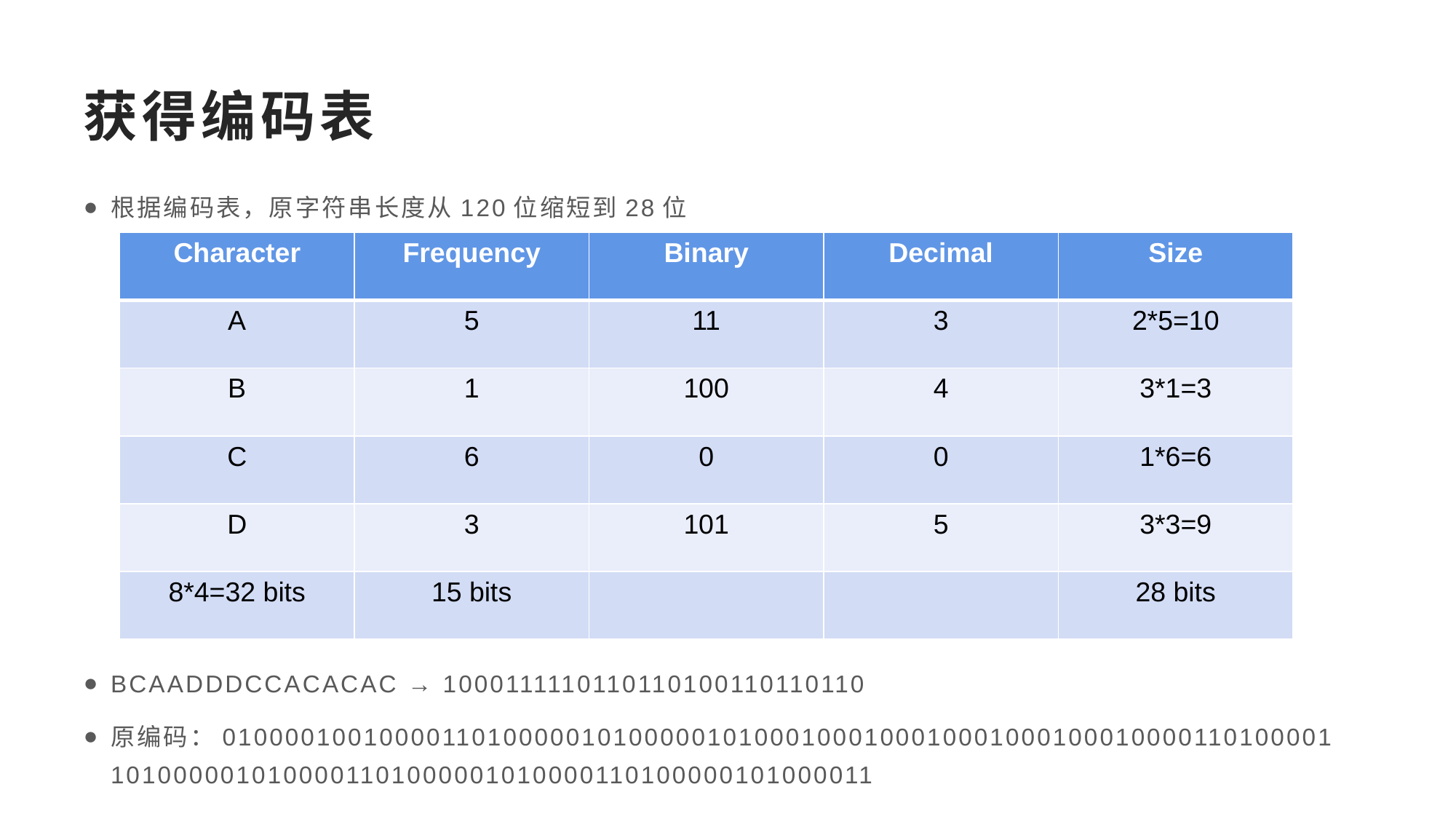

# 获得编码表
根据编码表，原字符串长度从120位缩短到28位

BCAADDDCCACACAC → 1000111110110110100110110110
原编码：01000010010000110100000101000001010001000100010001000100010000110100001
1010000010100001101000001010000110100000101000011
| Character | Frequency | Binary | Decimal | Size |
| --- | --- | --- | --- | --- |
| A | 5 | 11 | 3 | 2\*5=10 |
| B | 1 | 100 | 4 | 3\*1=3 |
| C | 6 | 0 | 0 | 1\*6=6 |
| D | 3 | 101 | 5 | 3\*3=9 |
| 8\*4=32 bits | 15 bits |  |  | 28 bits |